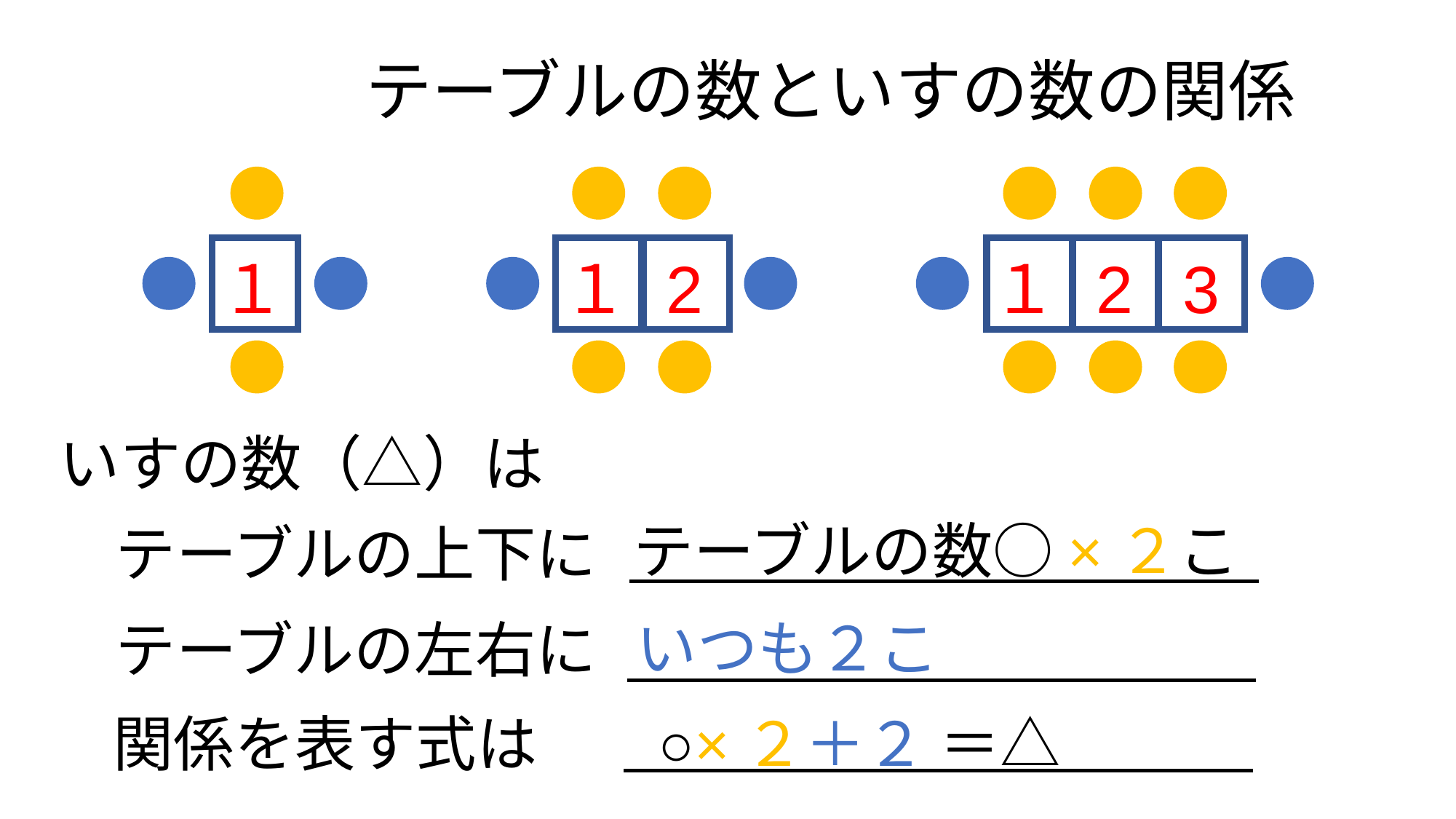

テーブルの数といすの数の関係

１
１
2
１
2
3

いすの数（△）は
テーブルの数○×２こ
テーブルの上下に
いつも２こ
テーブルの左右に
関係を表す式は
○×２＋２ ＝△
関係を表す式は　○×２　＋　２　＝△
関係を表す式は　○×２　＋　２　＝△